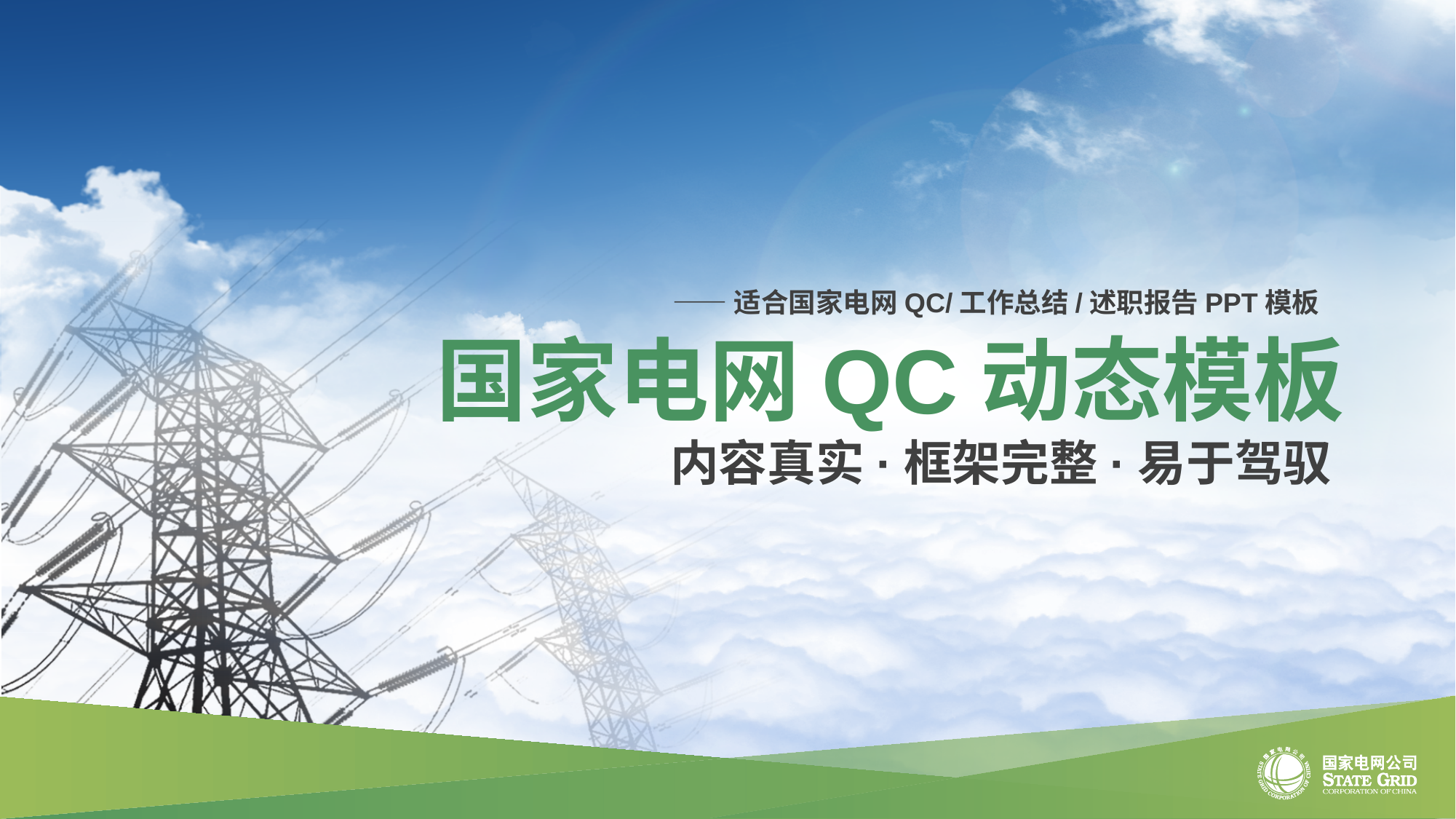

——适合国家电网QC/工作总结/述职报告PPT模板
国家电网QC动态模板
内容真实·框架完整·易于驾驭